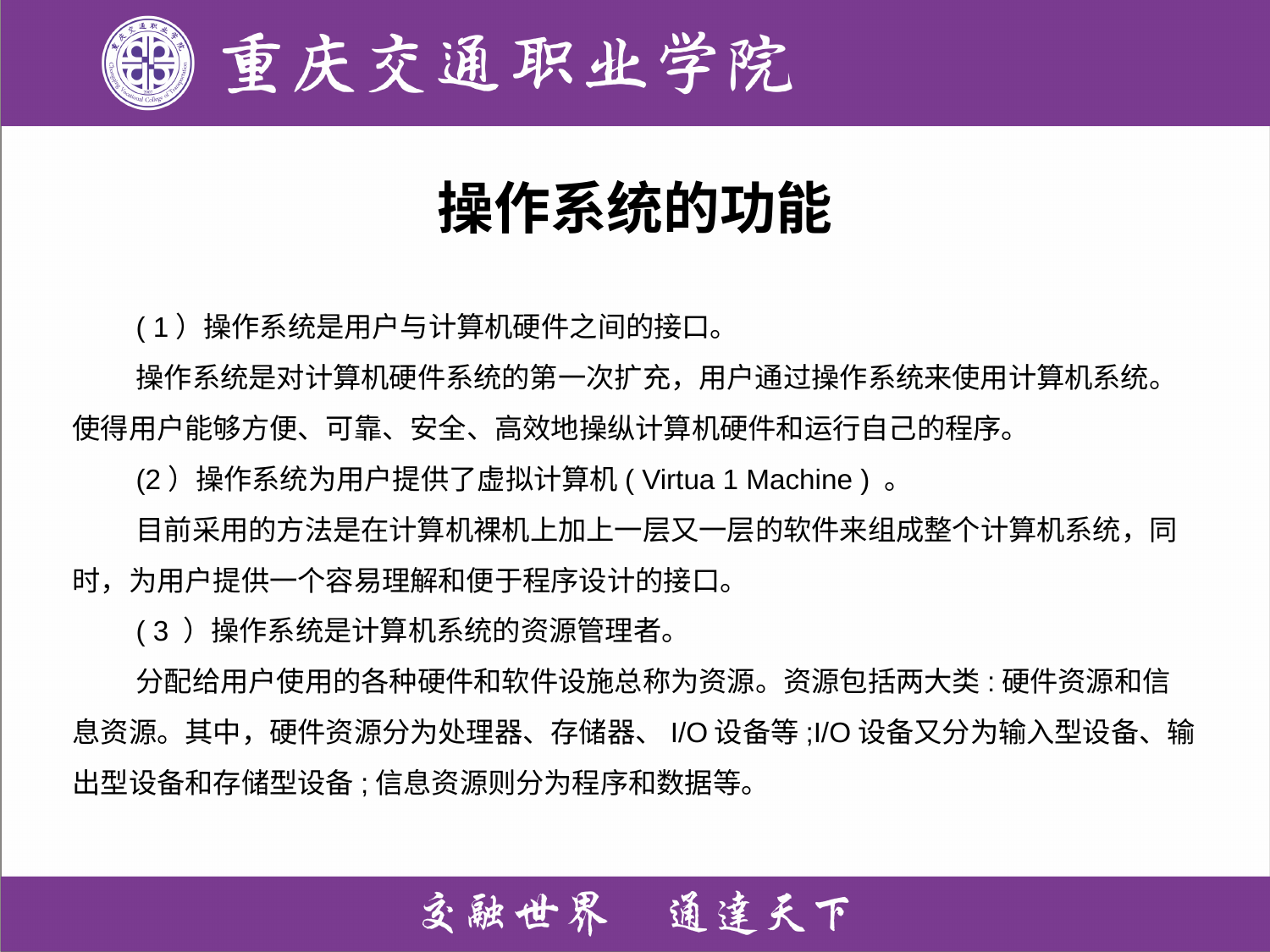

操作系统的功能
( 1）操作系统是用户与计算机硬件之间的接口。
操作系统是对计算机硬件系统的第一次扩充，用户通过操作系统来使用计算机系统。使得用户能够方便、可靠、安全、高效地操纵计算机硬件和运行自己的程序。
(2）操作系统为用户提供了虚拟计算机( Virtua 1 Machine ) 。
目前采用的方法是在计算机裸机上加上一层又一层的软件来组成整个计算机系统，同时，为用户提供一个容易理解和便于程序设计的接口。
( 3 ）操作系统是计算机系统的资源管理者。
分配给用户使用的各种硬件和软件设施总称为资源。资源包括两大类:硬件资源和信息资源。其中，硬件资源分为处理器、存储器、I/O设备等;I/O设备又分为输入型设备、输出型设备和存储型设备;信息资源则分为程序和数据等。